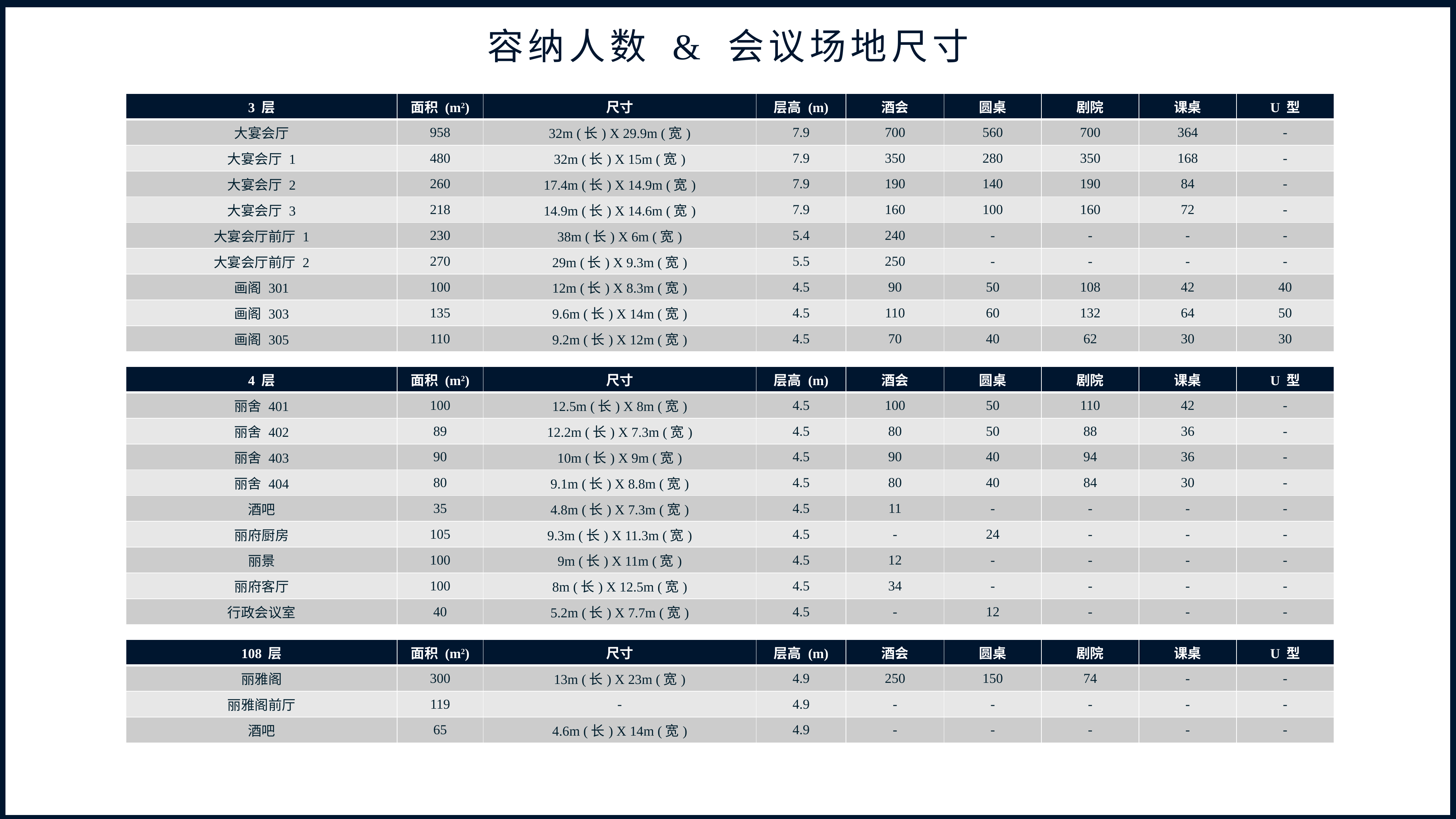

容纳人数 & 会议场地尺寸
| 3 层 | 面积 (m2) | 尺寸 | 层高 (m) | 酒会 | 圆桌 | 剧院 | 课桌 | U 型 |
| --- | --- | --- | --- | --- | --- | --- | --- | --- |
| 大宴会厅 | 958 | 32m (长) X 29.9m (宽) | 7.9 | 700 | 560 | 700 | 364 | - |
| 大宴会厅 1 | 480 | 32m (长) X 15m (宽) | 7.9 | 350 | 280 | 350 | 168 | - |
| 大宴会厅 2 | 260 | 17.4m (长) X 14.9m (宽) | 7.9 | 190 | 140 | 190 | 84 | - |
| 大宴会厅 3 | 218 | 14.9m (长) X 14.6m (宽) | 7.9 | 160 | 100 | 160 | 72 | - |
| 大宴会厅前厅 1 | 230 | 38m (长) X 6m (宽) | 5.4 | 240 | - | - | - | - |
| 大宴会厅前厅 2 | 270 | 29m (长) X 9.3m (宽) | 5.5 | 250 | - | - | - | - |
| 画阁 301 | 100 | 12m (长) X 8.3m (宽) | 4.5 | 90 | 50 | 108 | 42 | 40 |
| 画阁 303 | 135 | 9.6m (长) X 14m (宽) | 4.5 | 110 | 60 | 132 | 64 | 50 |
| 画阁 305 | 110 | 9.2m (长) X 12m (宽) | 4.5 | 70 | 40 | 62 | 30 | 30 |
| 4 层 | 面积 (m2) | 尺寸 | 层高 (m) | 酒会 | 圆桌 | 剧院 | 课桌 | U 型 |
| --- | --- | --- | --- | --- | --- | --- | --- | --- |
| 丽舍 401 | 100 | 12.5m (长) X 8m (宽) | 4.5 | 100 | 50 | 110 | 42 | - |
| 丽舍 402 | 89 | 12.2m (长) X 7.3m (宽) | 4.5 | 80 | 50 | 88 | 36 | - |
| 丽舍 403 | 90 | 10m (长) X 9m (宽) | 4.5 | 90 | 40 | 94 | 36 | - |
| 丽舍 404 | 80 | 9.1m (长) X 8.8m (宽) | 4.5 | 80 | 40 | 84 | 30 | - |
| 酒吧 | 35 | 4.8m (长) X 7.3m (宽) | 4.5 | 11 | - | - | - | - |
| 丽府厨房 | 105 | 9.3m (长) X 11.3m (宽) | 4.5 | - | 24 | - | - | - |
| 丽景 | 100 | 9m (长) X 11m (宽) | 4.5 | 12 | - | - | - | - |
| 丽府客厅 | 100 | 8m (长) X 12.5m (宽) | 4.5 | 34 | - | - | - | - |
| 行政会议室 | 40 | 5.2m (长) X 7.7m (宽) | 4.5 | - | 12 | - | - | - |
| 108 层 | 面积 (m2) | 尺寸 | 层高 (m) | 酒会 | 圆桌 | 剧院 | 课桌 | U 型 |
| --- | --- | --- | --- | --- | --- | --- | --- | --- |
| 丽雅阁 | 300 | 13m (长) X 23m (宽) | 4.9 | 250 | 150 | 74 | - | - |
| 丽雅阁前厅 | 119 | - | 4.9 | - | - | - | - | - |
| 酒吧 | 65 | 4.6m (长) X 14m (宽) | 4.9 | - | - | - | - | - |